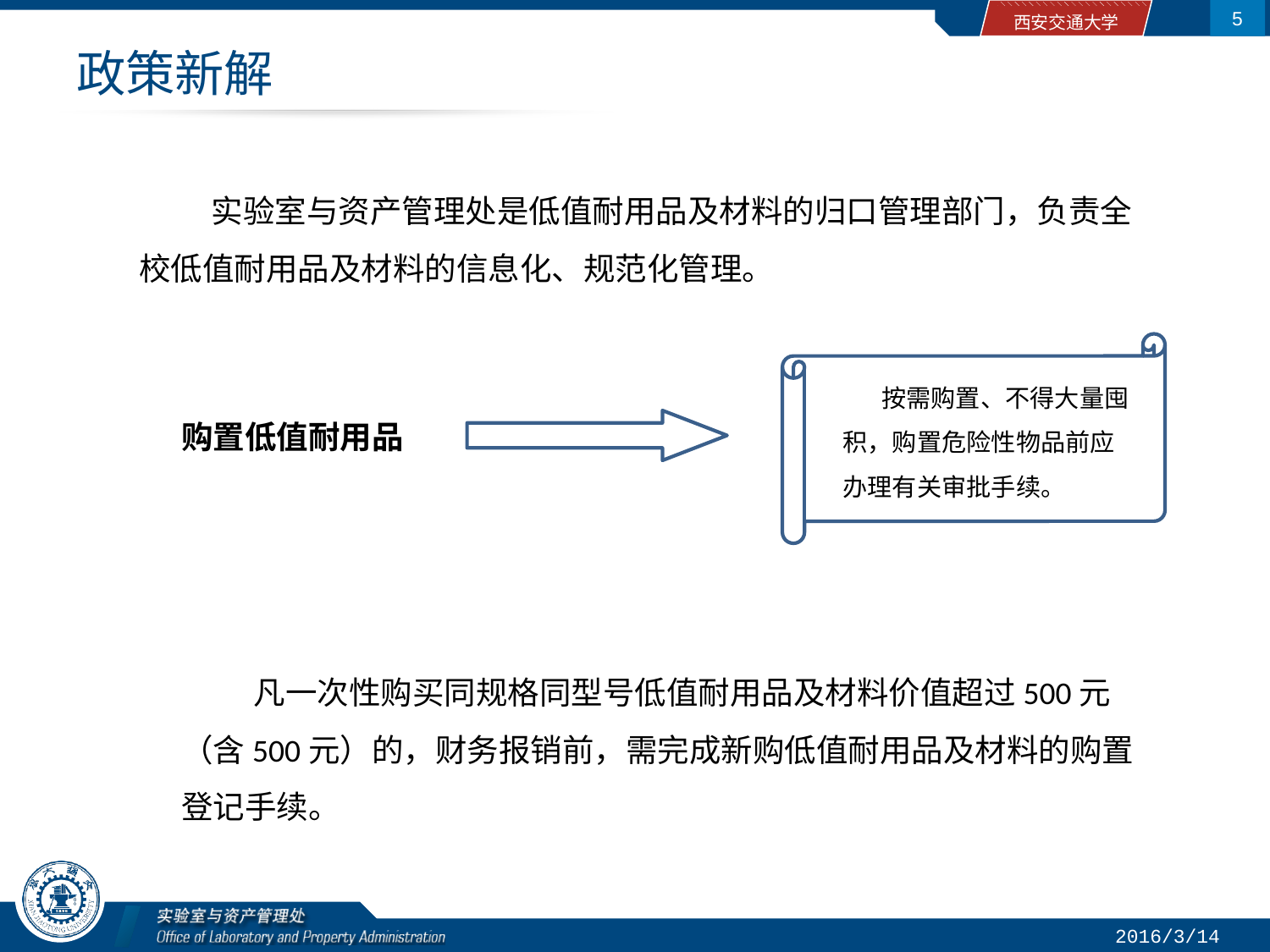

5
# 政策新解
         实验室与资产管理处是低值耐用品及材料的归口管理部门，负责全校低值耐用品及材料的信息化、规范化管理。

      按需购置、不得大量囤积，购置危险性物品前应办理有关审批手续。

购置低值耐用品
         凡一次性购买同规格同型号低值耐用品及材料价值超过500元（含500元）的，财务报销前，需完成新购低值耐用品及材料的购置登记手续。
2016/3/14